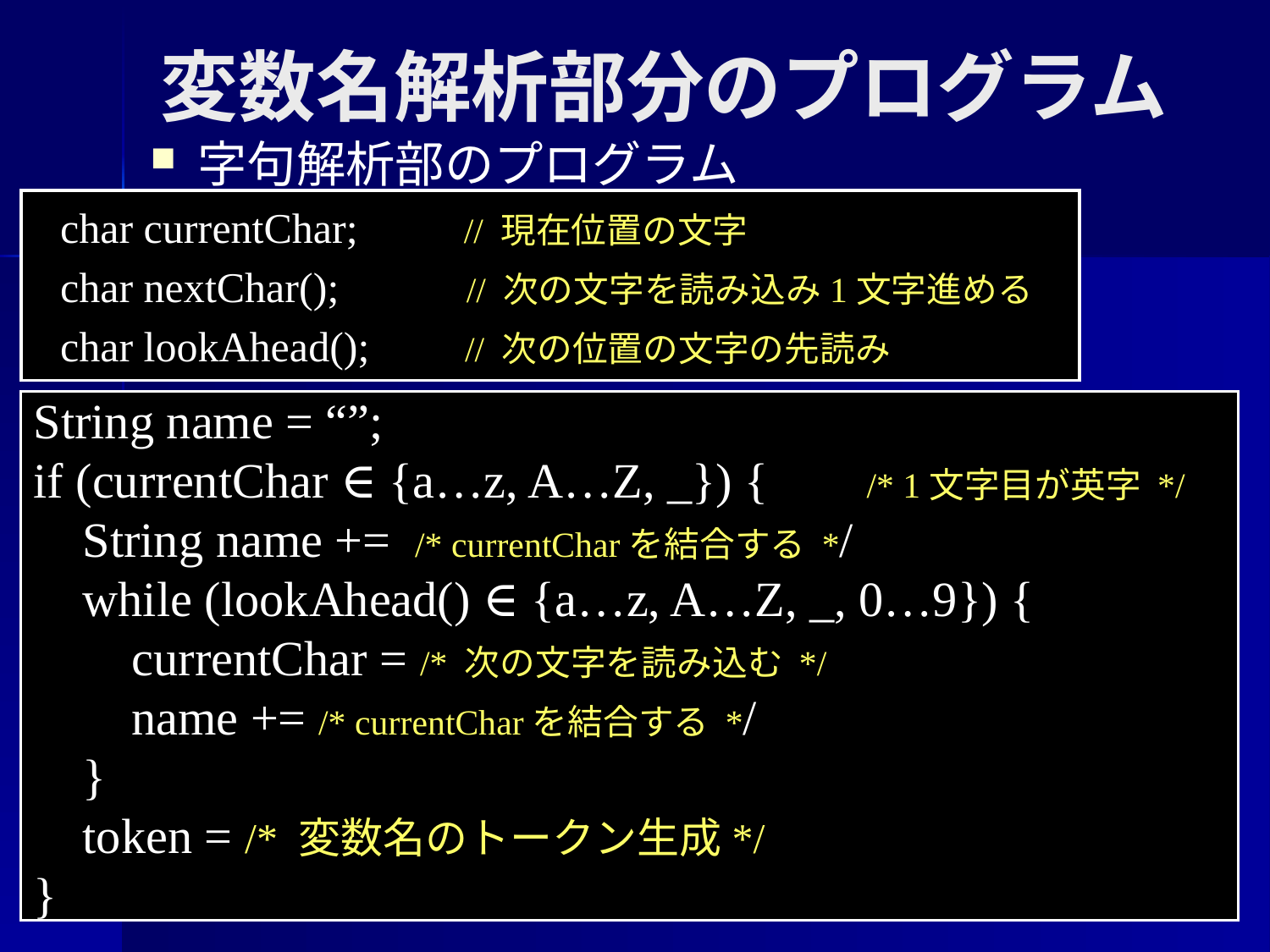

# 変数名解析部分のプログラム
字句解析部のプログラム
char currentChar;          // 現在位置の文字
char nextChar();            // 次の文字を読み込み1文字進める
char lookAhead();         // 次の位置の文字の先読み
String name = “”;
if (currentChar ∈ {a…z, A…Z, _}) {        /* 1文字目が英字 */
    String name +=  /* currentCharを結合する */
    while (lookAhead() ∈ {a…z, A…Z, _, 0…9}) {
        currentChar = /* 次の文字を読み込む */
        name += /* currentCharを結合する */
    }
    token = /* 変数名のトークン生成*/
}